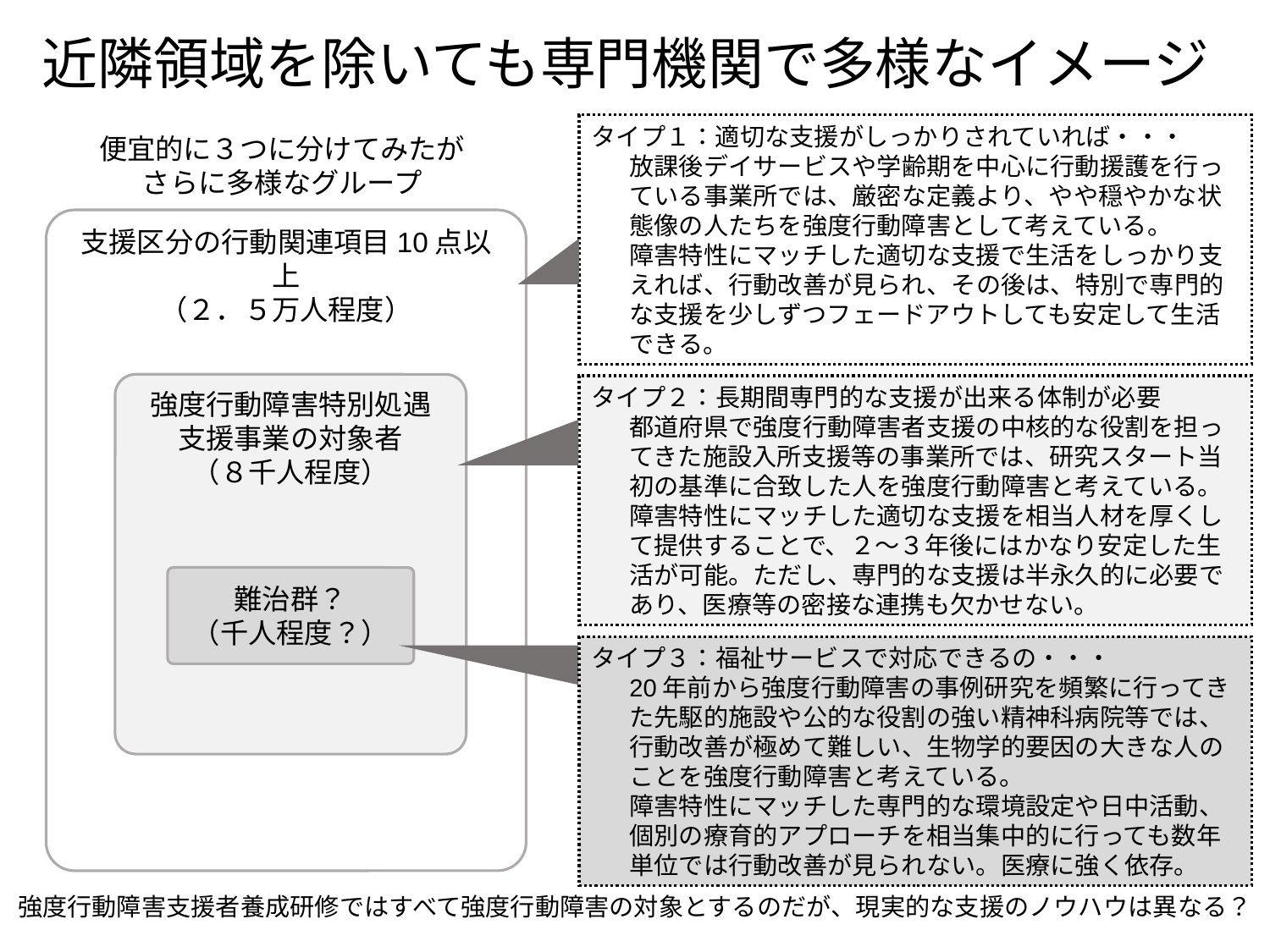

# 近隣領域を除いても専門機関で多様なイメージ
タイプ１：適切な支援がしっかりされていれば・・・
放課後デイサービスや学齢期を中心に行動援護を行っている事業所では、厳密な定義より、やや穏やかな状態像の人たちを強度行動障害として考えている。
障害特性にマッチした適切な支援で生活をしっかり支えれば、行動改善が見られ、その後は、特別で専門的な支援を少しずつフェードアウトしても安定して生活できる。
便宜的に３つに分けてみたが
さらに多様なグループ
支援区分の行動関連項目10点以上
（２．５万人程度）

強度行動障害特別処遇
支援事業の対象者
（８千人程度）
タイプ２：長期間専門的な支援が出来る体制が必要
都道府県で強度行動障害者支援の中核的な役割を担ってきた施設入所支援等の事業所では、研究スタート当初の基準に合致した人を強度行動障害と考えている。
障害特性にマッチした適切な支援を相当人材を厚くして提供することで、２～３年後にはかなり安定した生活が可能。ただし、専門的な支援は半永久的に必要であり、医療等の密接な連携も欠かせない。

難治群？
（千人程度？）
タイプ３：福祉サービスで対応できるの・・・
20年前から強度行動障害の事例研究を頻繁に行ってきた先駆的施設や公的な役割の強い精神科病院等では、行動改善が極めて難しい、生物学的要因の大きな人のことを強度行動障害と考えている。
障害特性にマッチした専門的な環境設定や日中活動、個別の療育的アプローチを相当集中的に行っても数年単位では行動改善が見られない。医療に強く依存。

強度行動障害支援者養成研修ではすべて強度行動障害の対象とするのだが、現実的な支援のノウハウは異なる？